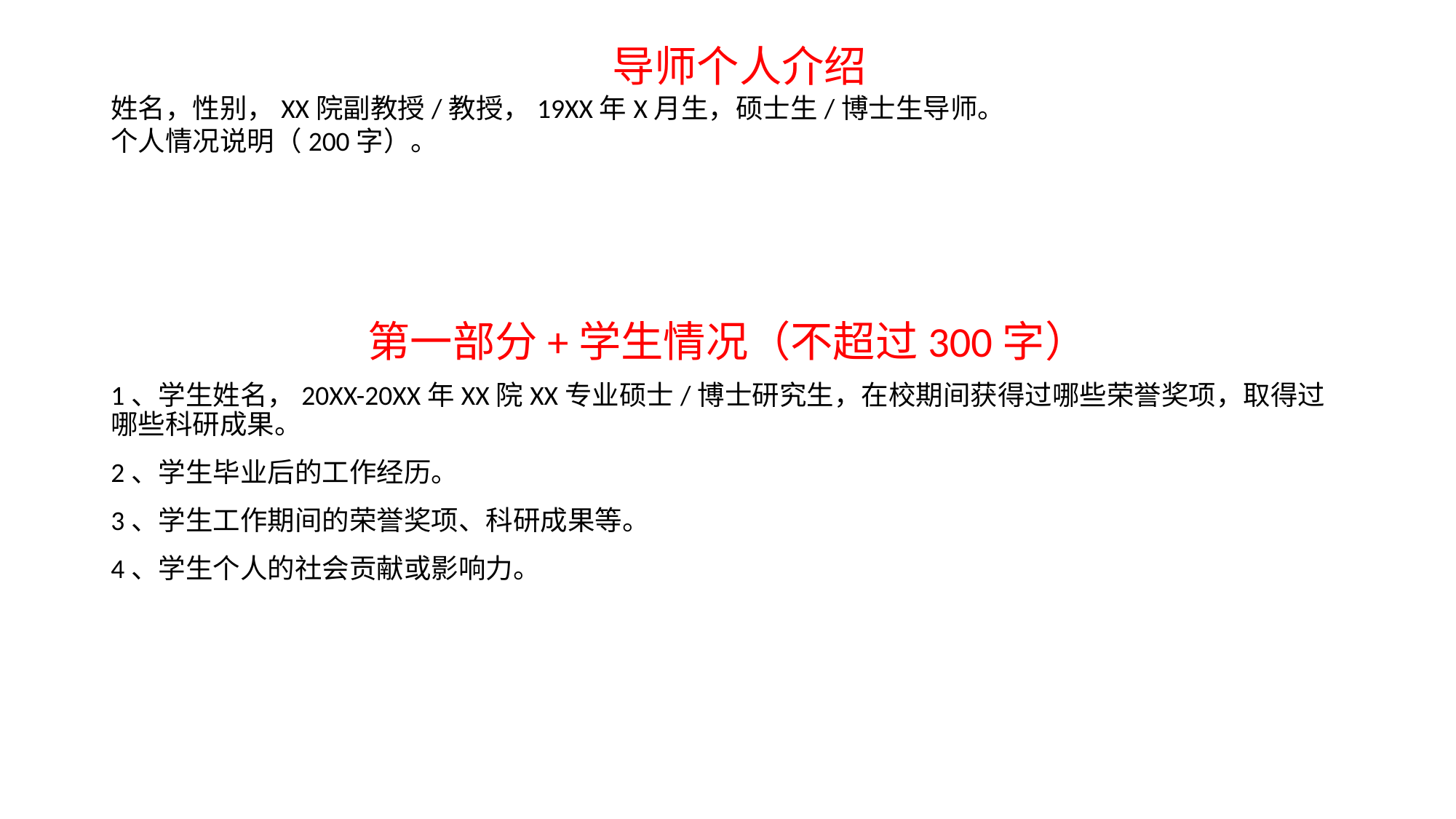

导师个人介绍
姓名，性别，XX院副教授/教授，19XX年X月生，硕士生/博士生导师。
个人情况说明（200字）。

第一部分+学生情况（不超过300字）
1、学生姓名，20XX-20XX年XX院XX专业硕士/博士研究生，在校期间获得过哪些荣誉奖项，取得过哪些科研成果。
2、学生毕业后的工作经历。
3、学生工作期间的荣誉奖项、科研成果等。
4、学生个人的社会贡献或影响力。